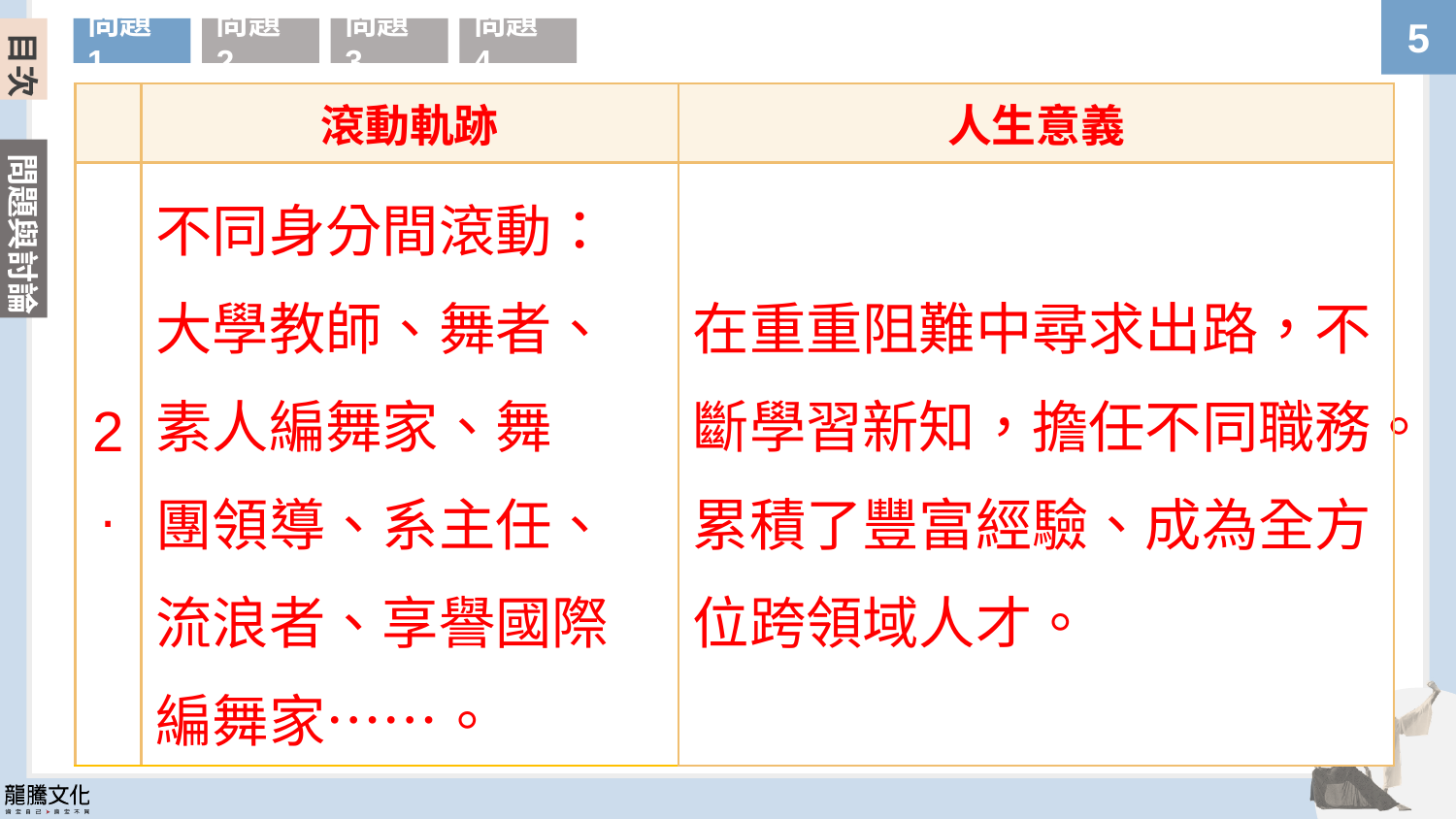

目次
問題1
問題2
問題3
問題4
|  | 滾動軌跡 | 人生意義 |
| --- | --- | --- |
| 2. | 不同身分間滾動：大學教師、舞者、素人編舞家、舞 團領導、系主任、流浪者、享譽國際編舞家……。 | 在重重阻難中尋求出路，不斷學習新知，擔任不同職務。累積了豐富經驗、成為全方位跨領域人才。 |